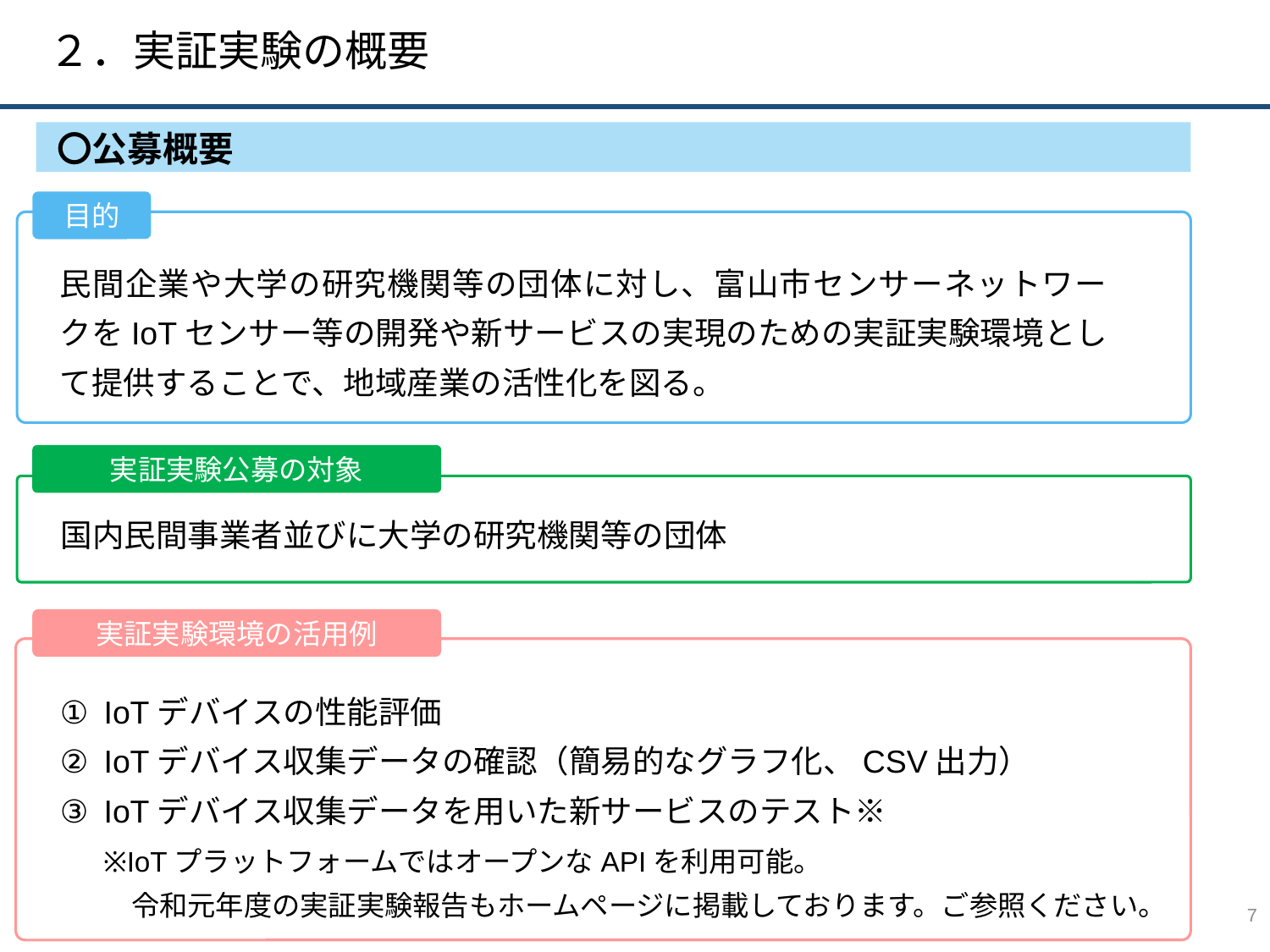

２．実証実験の概要
〇公募概要

目的

民間企業や大学の研究機関等の団体に対し、富山市センサーネットワークをIoTセンサー等の開発や新サービスの実現のための実証実験環境として提供することで、地域産業の活性化を図る。
実証実験公募の対象

国内民間事業者並びに大学の研究機関等の団体
実証実験環境の活用例

IoTデバイスの性能評価
IoTデバイス収集データの確認（簡易的なグラフ化、CSV出力）
IoTデバイス収集データを用いた新サービスのテスト※
※IoTプラットフォームではオープンなAPIを利用可能。
　令和元年度の実証実験報告もホームページに掲載しております。ご参照ください。
7